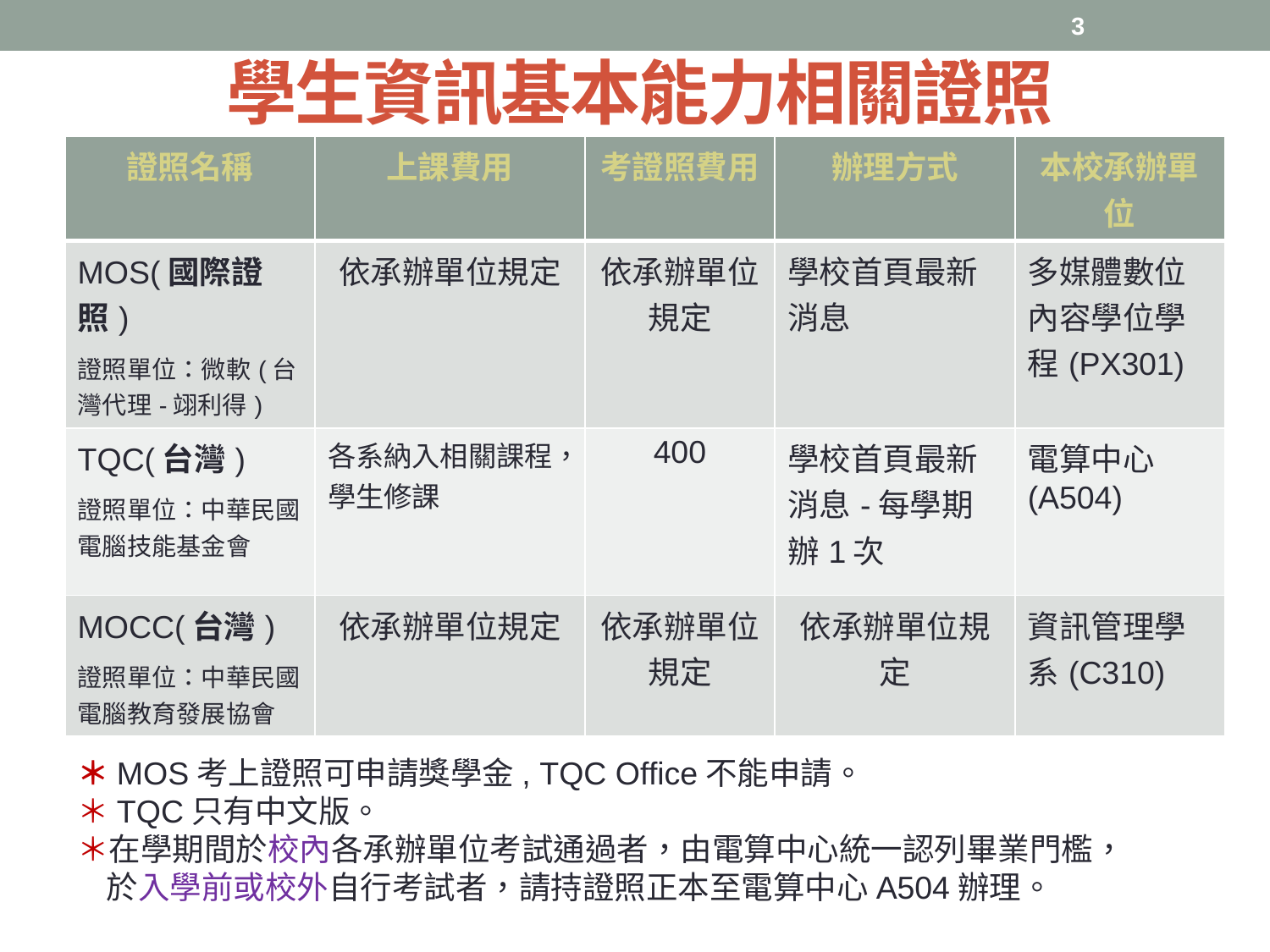

3
# 學生資訊基本能力相關證照
| 證照名稱 | 上課費用 | 考證照費用 | 辦理方式 | 本校承辦單位 |
| --- | --- | --- | --- | --- |
| MOS(國際證照) 證照單位：微軟(台灣代理-翊利得) | 依承辦單位規定 | 依承辦單位規定 | 學校首頁最新消息 | 多媒體數位內容學位學程(PX301) |
| TQC(台灣) 證照單位：中華民國電腦技能基金會 | 各系納入相關課程，學生修課 | 400 | 學校首頁最新消息-每學期辦1次 | 電算中心(A504) |
| MOCC(台灣) 證照單位：中華民國電腦教育發展協會 | 依承辦單位規定 | 依承辦單位規定 | 依承辦單位規定 | 資訊管理學系(C310) |
＊MOS考上證照可申請獎學金, TQC Office不能申請。
＊TQC只有中文版。
＊在學期間於校內各承辦單位考試通過者，由電算中心統一認列畢業門檻，
   於入學前或校外自行考試者，請持證照正本至電算中心A504辦理。